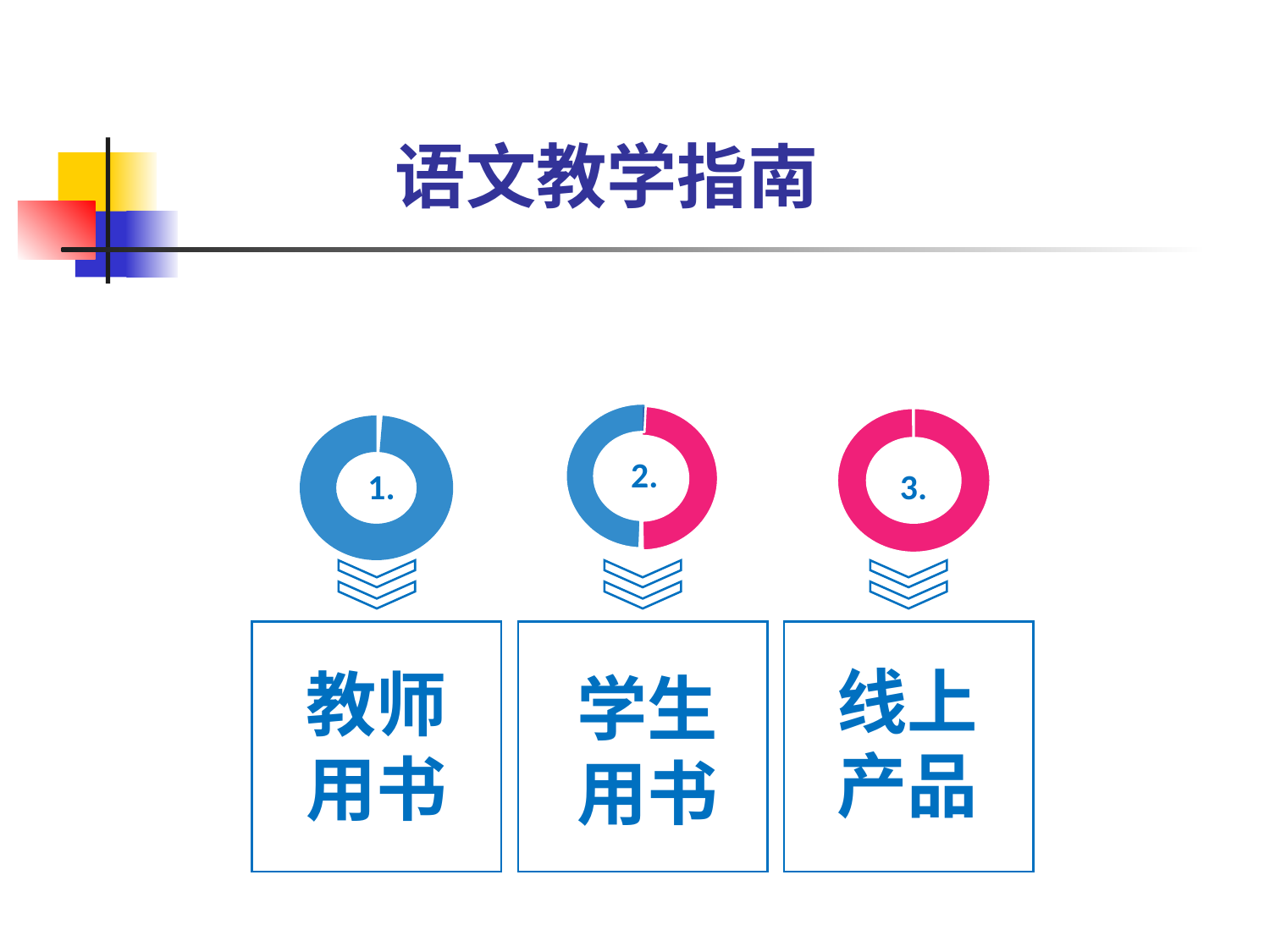

语文教学指南

2.

1.

3.

教师
用书

学生
用书

线上
产品